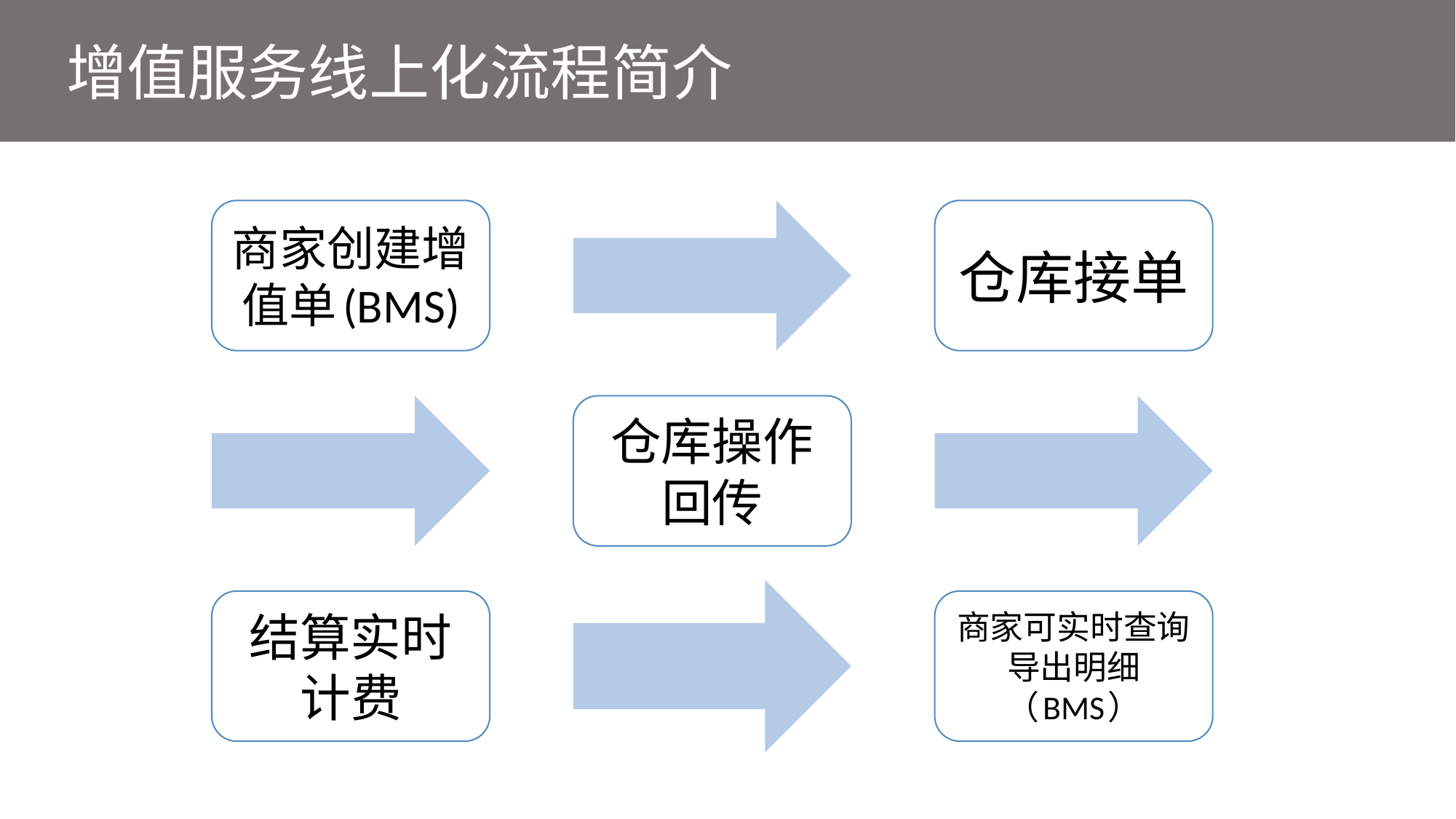

增值服务线上化流程简介
商家创建增值单(BMS)
仓库接单
仓库操作回传
结算实时计费
商家可实时查询导出明细（BMS）